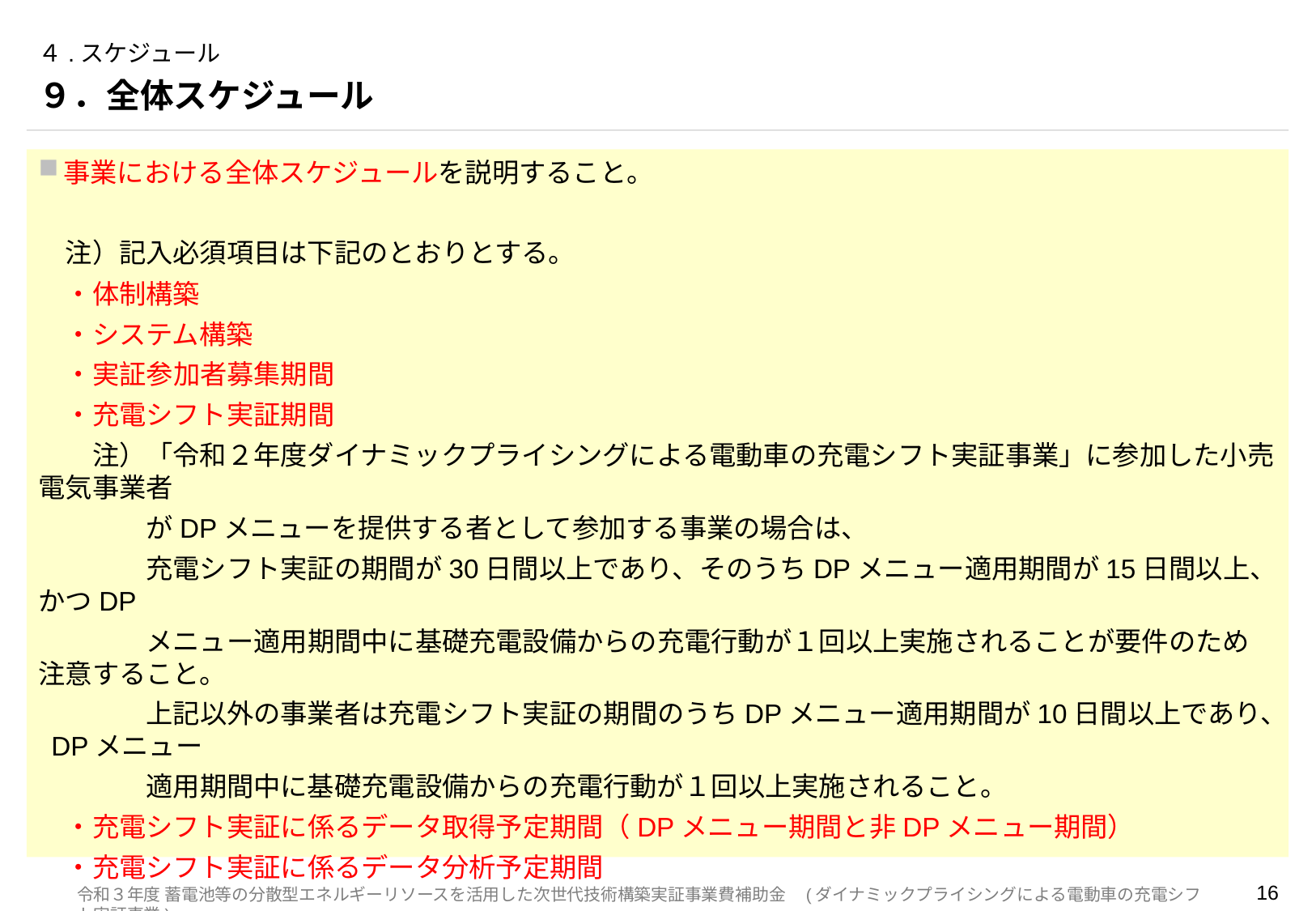

# ４.スケジュール
９．全体スケジュール
事業における全体スケジュールを説明すること。

　注）記入必須項目は下記のとおりとする。
　・体制構築
　・システム構築
　・実証参加者募集期間
　・充電シフト実証期間
　　注）「令和２年度ダイナミックプライシングによる電動車の充電シフト実証事業」に参加した小売電気事業者
　　　　がDPメニューを提供する者として参加する事業の場合は、
　　　　充電シフト実証の期間が30日間以上であり、そのうちDPメニュー適用期間が15日間以上、かつDP
　　　　メニュー適用期間中に基礎充電設備からの充電行動が１回以上実施されることが要件のため注意すること。
　　　　上記以外の事業者は充電シフト実証の期間のうちDPメニュー適用期間が10日間以上であり、 DPメニュー
　　　　適用期間中に基礎充電設備からの充電行動が１回以上実施されること。
　・充電シフト実証に係るデータ取得予定期間（DPメニュー期間と非DPメニュー期間）
　・充電シフト実証に係るデータ分析予定期間